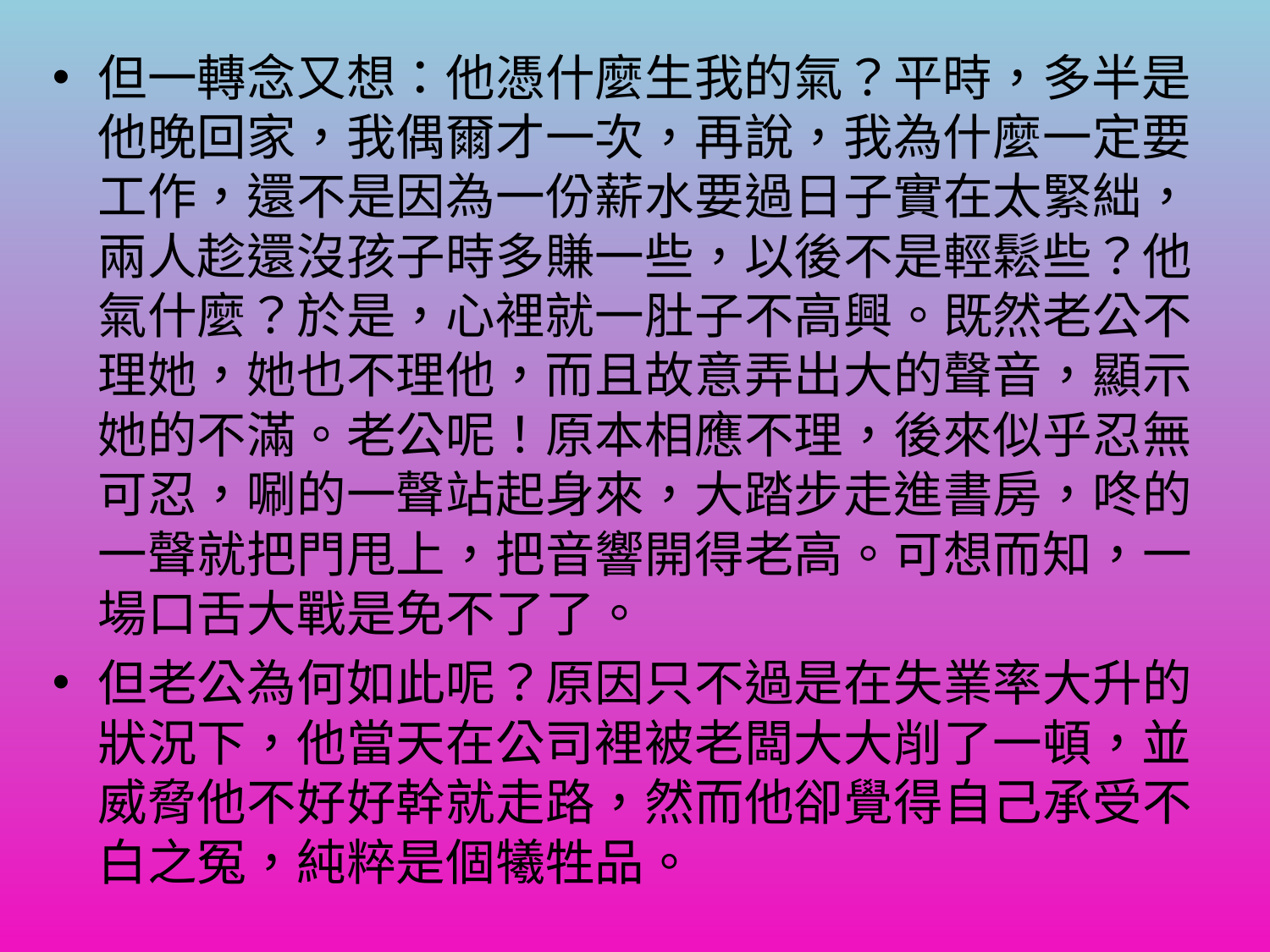

但一轉念又想：他憑什麼生我的氣？平時，多半是他晚回家，我偶爾才一次，再說，我為什麼一定要工作，還不是因為一份薪水要過日子實在太緊絀，兩人趁還沒孩子時多賺一些，以後不是輕鬆些？他氣什麼？於是，心裡就一肚子不高興。既然老公不理她，她也不理他，而且故意弄出大的聲音，顯示她的不滿。老公呢！原本相應不理，後來似乎忍無可忍，唰的一聲站起身來，大踏步走進書房，咚的一聲就把門甩上，把音響開得老高。可想而知，一場口舌大戰是免不了了。
但老公為何如此呢？原因只不過是在失業率大升的狀況下，他當天在公司裡被老闆大大削了一頓，並威脅他不好好幹就走路，然而他卻覺得自己承受不白之冤，純粹是個犧牲品。